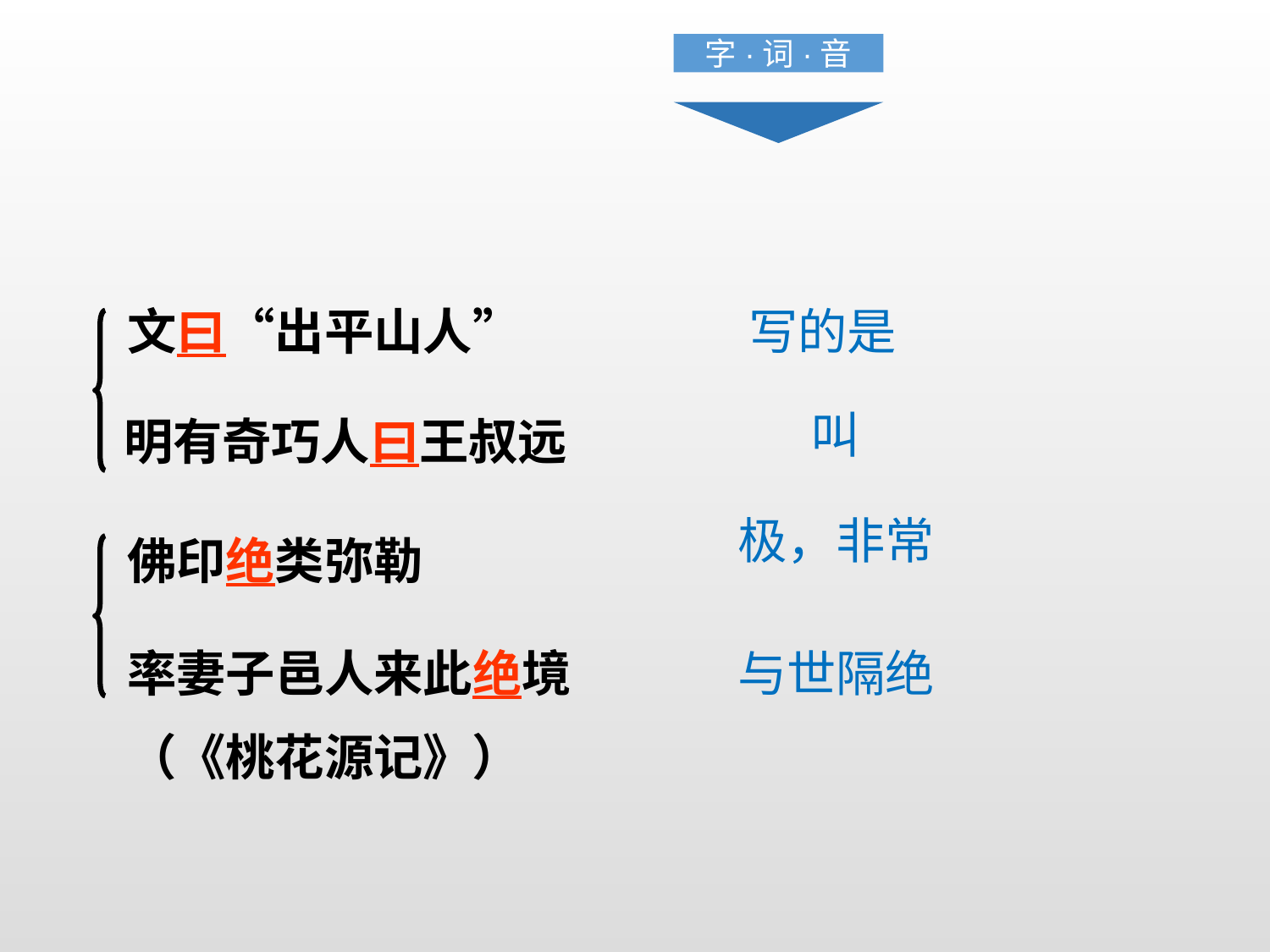

字·词·音

文曰“出平山人”
写的是

叫
明有奇巧人曰王叔远
极，非常
佛印绝类弥勒

率妻子邑人来此绝境
（《桃花源记》）
与世隔绝